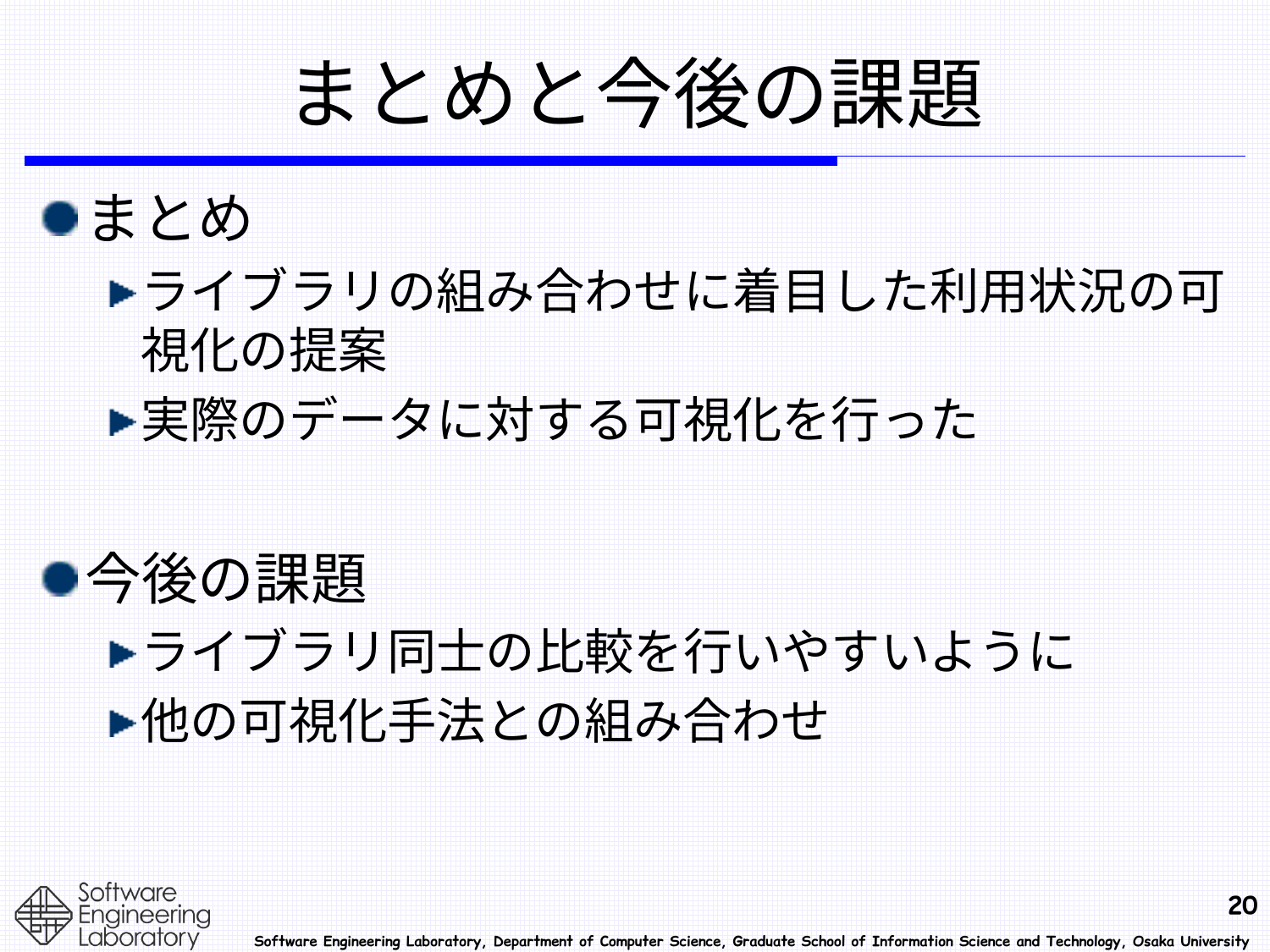

# まとめと今後の課題
まとめ
ライブラリの組み合わせに着目した利用状況の可視化の提案
実際のデータに対する可視化を行った

今後の課題
ライブラリ同士の比較を行いやすいように
他の可視化手法との組み合わせ